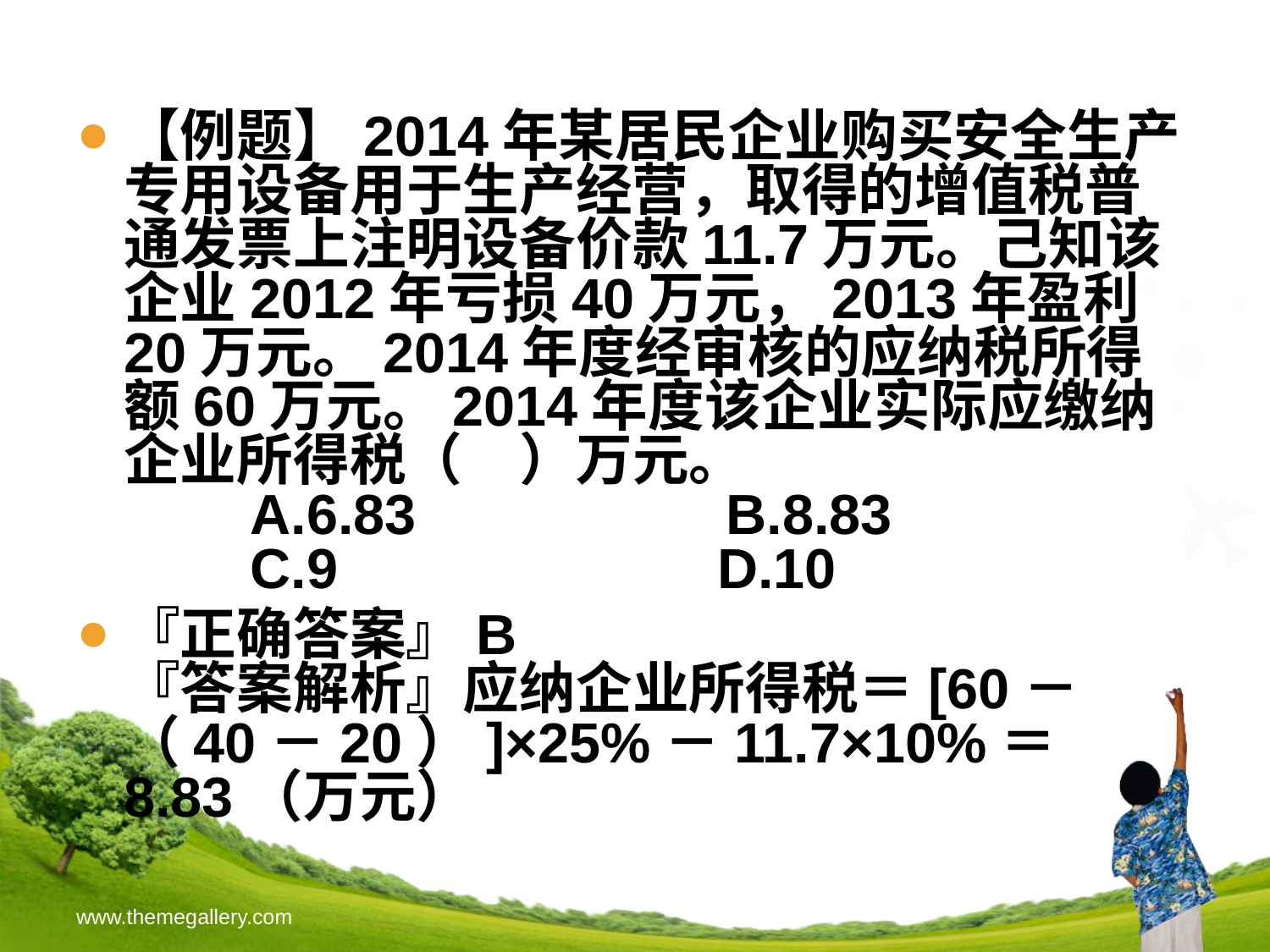

【例题】2014年某居民企业购买安全生产专用设备用于生产经营，取得的增值税普通发票上注明设备价款11.7万元。己知该企业2012年亏损40万元，2013年盈利20万元。2014年度经审核的应纳税所得额60万元。2014年度该企业实际应缴纳企业所得税（　）万元。
　　A.6.83　　　　　B.8.83
　　C.9　　　　　　 D.10
『正确答案』B
『答案解析』应纳企业所得税＝[60－（40－20）]×25%－11.7×10%＝8.83（万元）
www.themegallery.com